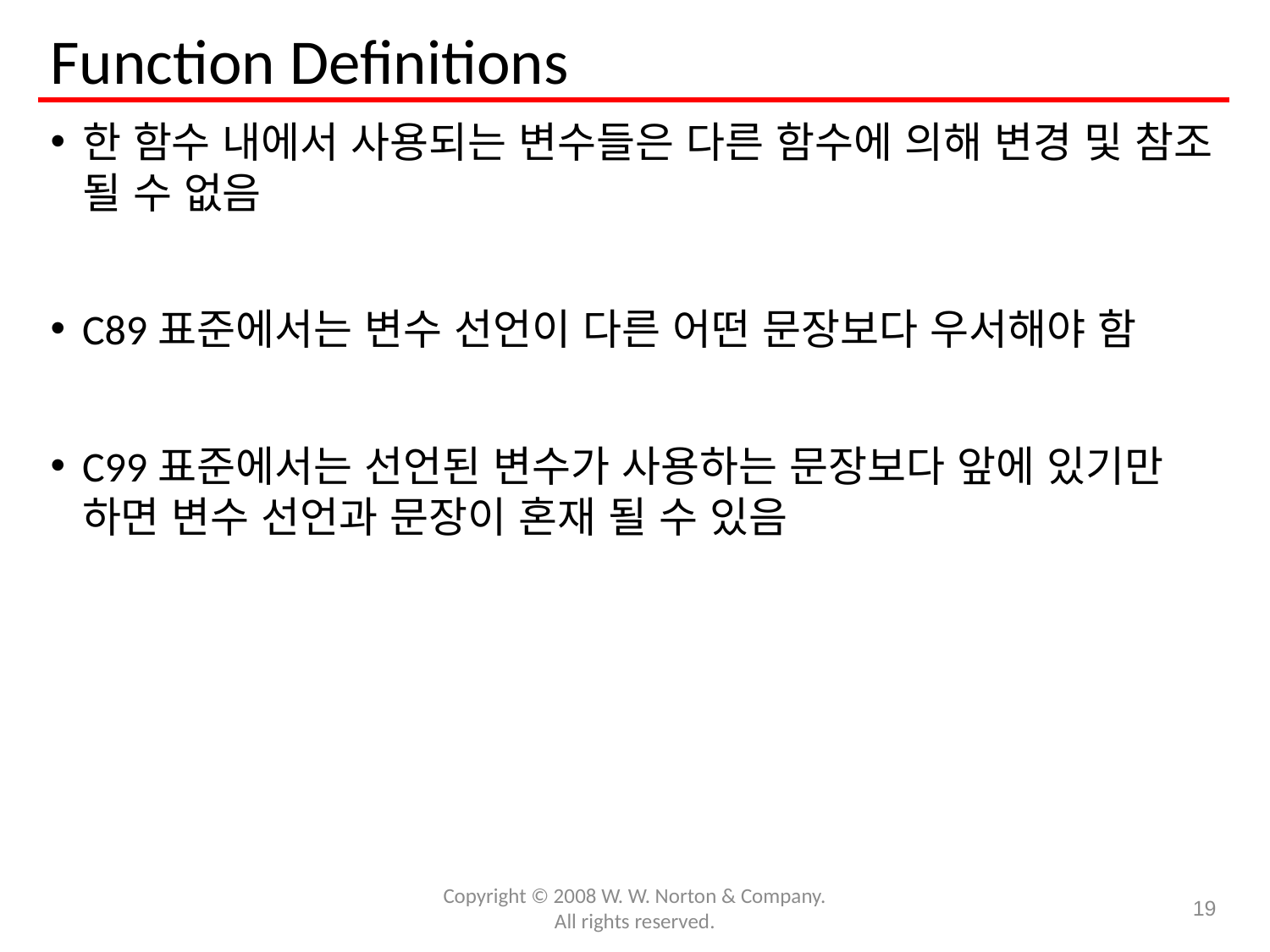

# Function Definitions
한 함수 내에서 사용되는 변수들은 다른 함수에 의해 변경 및 참조 될 수 없음

C89표준에서는 변수 선언이 다른 어떤 문장보다 우서해야 함

C99표준에서는 선언된 변수가 사용하는 문장보다 앞에 있기만 하면 변수 선언과 문장이 혼재 될 수 있음
Copyright © 2008 W. W. Norton & Company.
All rights reserved.
19